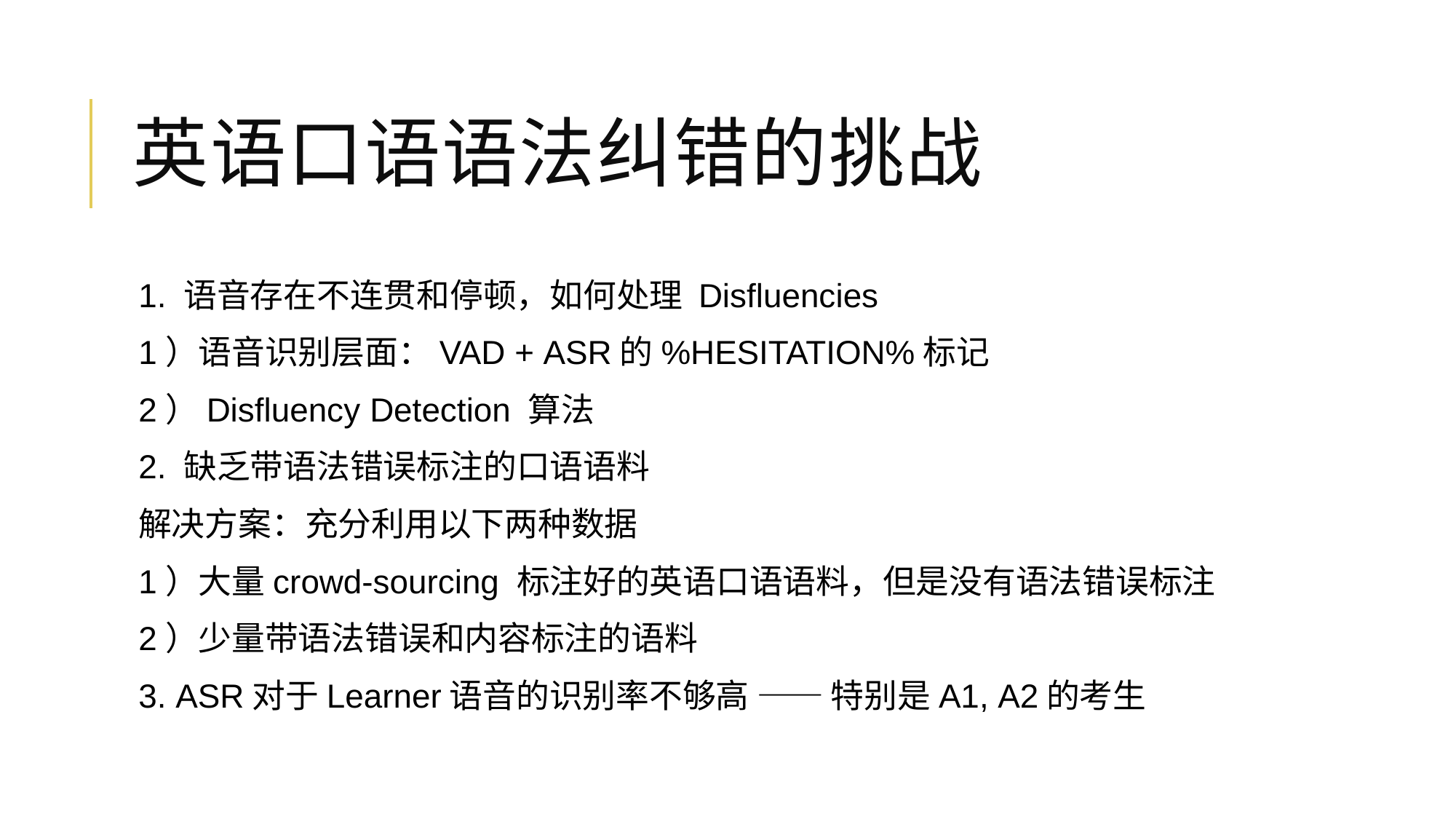

# 英语口语语法纠错的挑战
1. 语音存在不连贯和停顿，如何处理 Disfluencies
1）语音识别层面：VAD + ASR的%HESITATION%标记
2）Disfluency Detection 算法
2. 缺乏带语法错误标注的口语语料
解决方案：充分利用以下两种数据
1）大量crowd-sourcing 标注好的英语口语语料，但是没有语法错误标注
2）少量带语法错误和内容标注的语料
3. ASR对于Learner语音的识别率不够高 —— 特别是A1, A2的考生